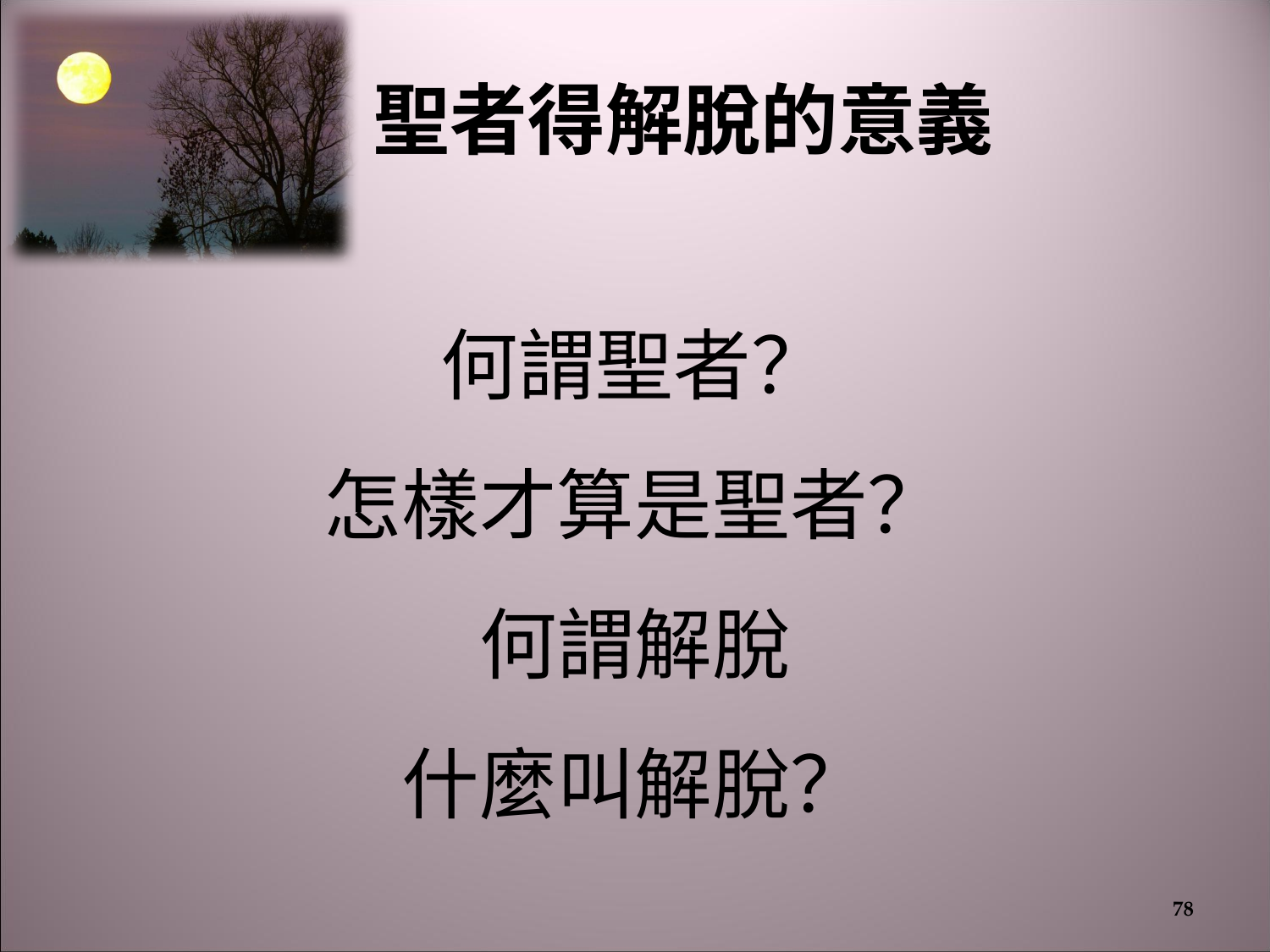

# 聖者得解脫的意義
何謂聖者？
怎樣才算是聖者？
何謂解脫
什麼叫解脫？
78